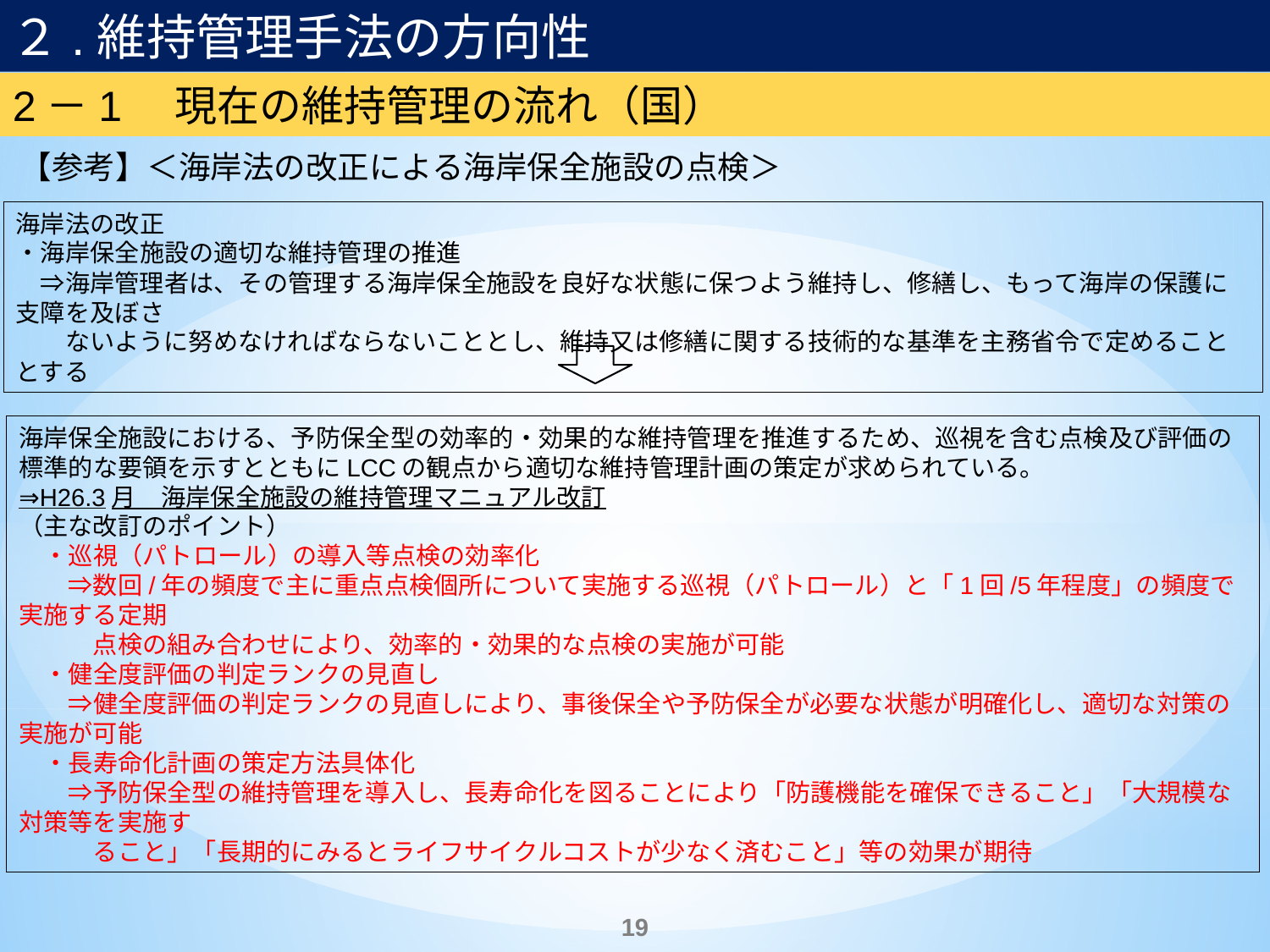

２.維持管理手法の方向性
2－1　現在の維持管理の流れ（国）
【参考】＜海岸法の改正による海岸保全施設の点検＞
海岸法の改正
・海岸保全施設の適切な維持管理の推進
　⇒海岸管理者は、その管理する海岸保全施設を良好な状態に保つよう維持し、修繕し、もって海岸の保護に支障を及ぼさ
　　ないように努めなければならないこととし、維持又は修繕に関する技術的な基準を主務省令で定めることとする

海岸保全施設における、予防保全型の効率的・効果的な維持管理を推進するため、巡視を含む点検及び評価の標準的な要領を示すとともにLCCの観点から適切な維持管理計画の策定が求められている。
⇒H26.3月　海岸保全施設の維持管理マニュアル改訂
（主な改訂のポイント）
　・巡視（パトロール）の導入等点検の効率化
　　⇒数回/年の頻度で主に重点点検個所について実施する巡視（パトロール）と「1回/5年程度」の頻度で実施する定期
　　　点検の組み合わせにより、効率的・効果的な点検の実施が可能
　・健全度評価の判定ランクの見直し
　　⇒健全度評価の判定ランクの見直しにより、事後保全や予防保全が必要な状態が明確化し、適切な対策の実施が可能
　・長寿命化計画の策定方法具体化
　　⇒予防保全型の維持管理を導入し、長寿命化を図ることにより「防護機能を確保できること」「大規模な対策等を実施す
　　　ること」「長期的にみるとライフサイクルコストが少なく済むこと」等の効果が期待
19